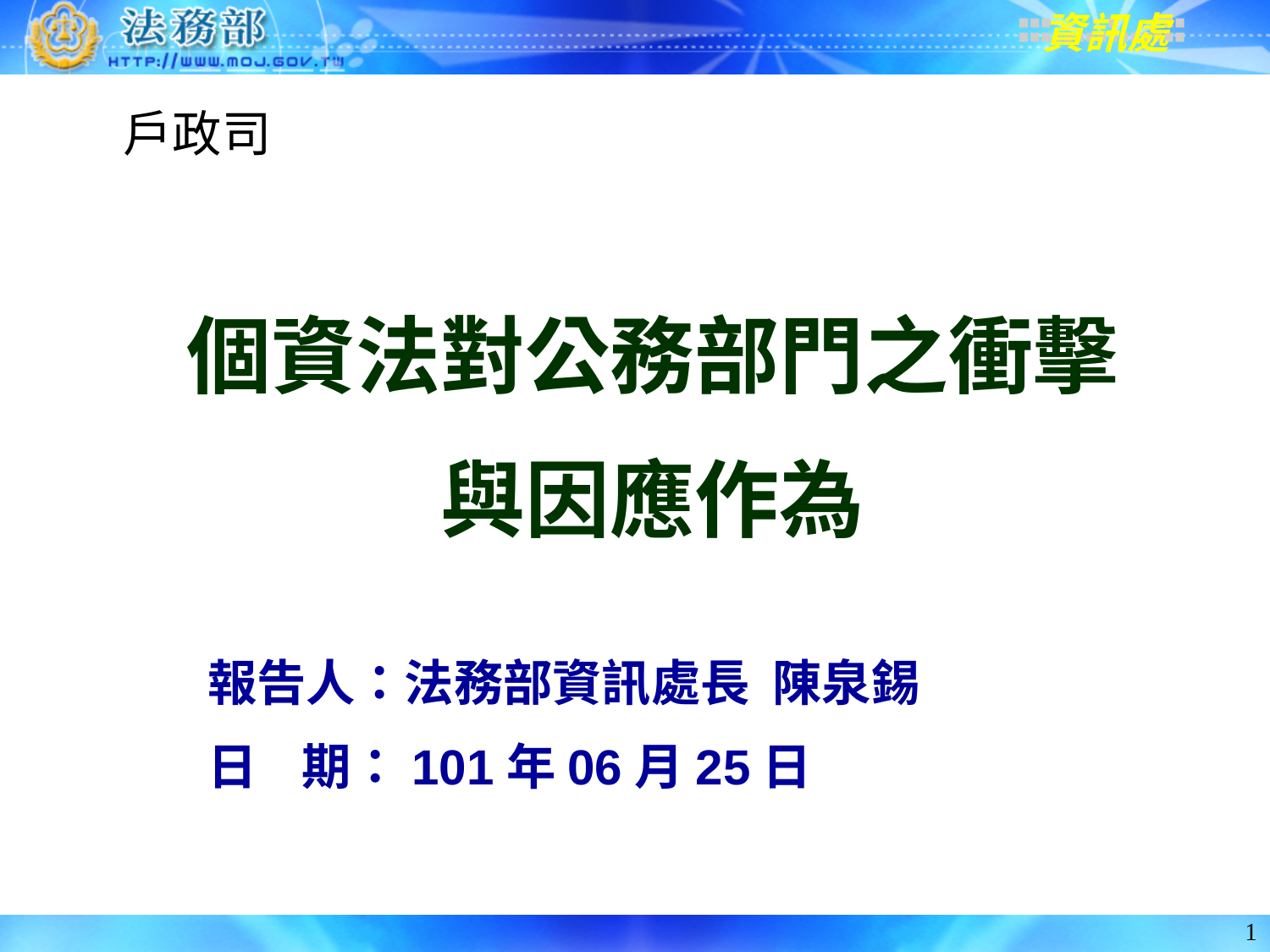

戶政司
個資法對公務部門之衝擊
與因應作為
報告人：法務部資訊處長  陳泉錫
日    期：101年06月25日